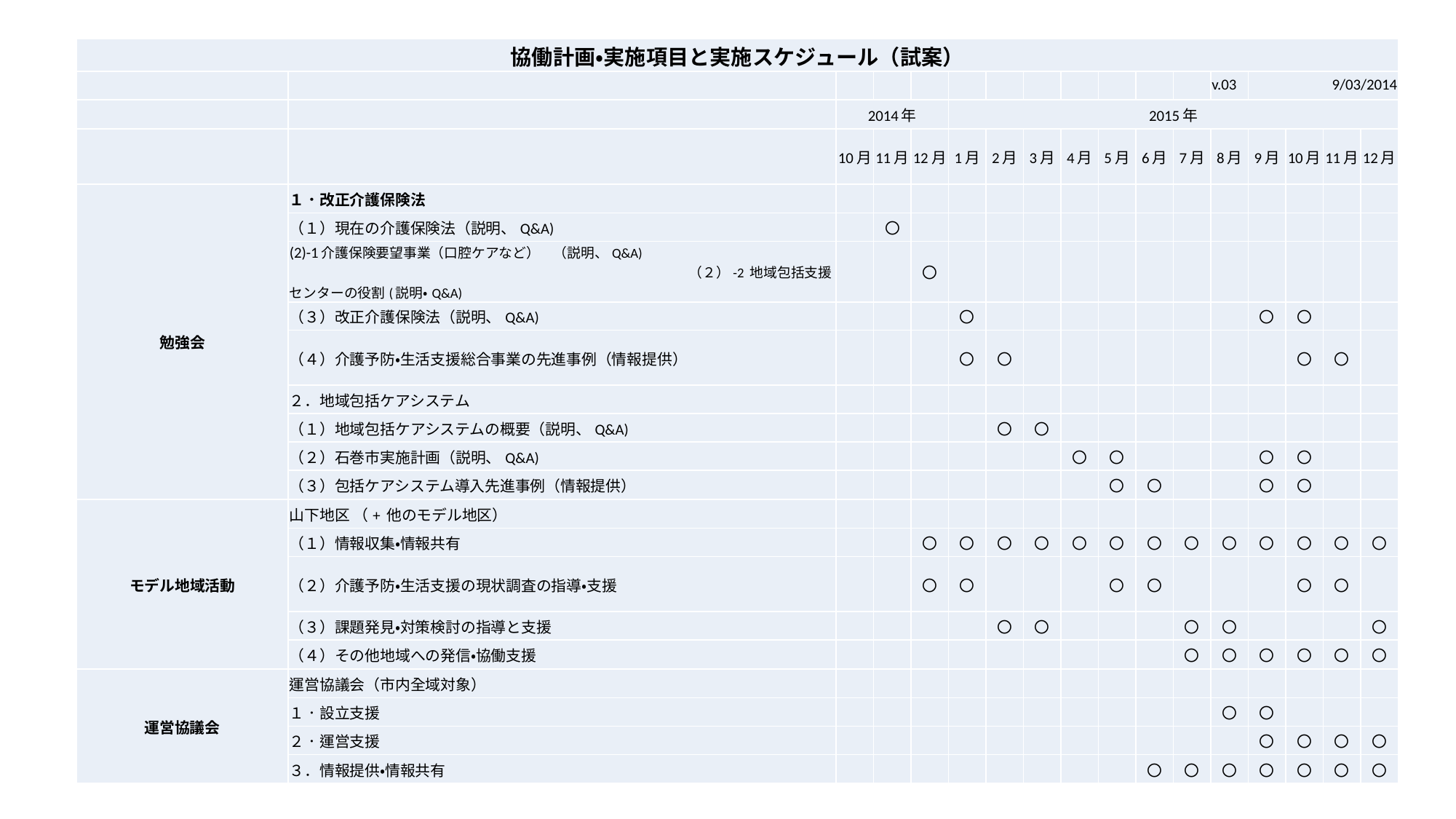

| 協働計画・実施項目と実施スケジュール（試案） |  |  |  |  |  |  |  |  |  |  |  |  |  |  |  |  |
| --- | --- | --- | --- | --- | --- | --- | --- | --- | --- | --- | --- | --- | --- | --- | --- | --- |
|  |  |  |  |  |  |  |  |  |  |  |  | v.03 | 9/03/2014 |  |  |  |
|  |  | 2014年 |  |  | 2015年 |  |  |  |  |  |  |  |  |  |  |  |
|  |  | 10月 | 11月 | 12月 | 1月 | 2月 | 3月 | 4月 | 5月 | 6月 | 7月 | 8月 | 9月 | 10月 | 11月 | 12月 |
| 勉強会 | １．改正介護保険法 |  |  |  |  |  |  |  |  |  |  |  |  |  |  |  |
|  | （１）現在の介護保険法（説明、Q&A) |  | 〇 |  |  |  |  |  |  |  |  |  |  |  |  |  |
|  | (2)-1介護保険要望事業（口腔ケアなど）　（説明、Q&A)　　　　　　　　　　　　　　　　　　　　　　　　　　　　　　　　　　　　　　 　　　　（２）-2 地域包括支援センターの役割(説明・Q&A) |  |  | 〇 |  |  |  |  |  |  |  |  |  |  |  |  |
|  | （３）改正介護保険法（説明、Q&A) |  |  |  | 〇 |  |  |  |  |  |  |  | 〇 | 〇 |  |  |
|  | （４）介護予防・生活支援総合事業の先進事例（情報提供） |  |  |  | 〇 | 〇 |  |  |  |  |  |  |  | 〇 | 〇 |  |
|  | ２．地域包括ケアシステム |  |  |  |  |  |  |  |  |  |  |  |  |  |  |  |
|  | （１）地域包括ケアシステムの概要（説明、Q&A) |  |  |  |  | 〇 | 〇 |  |  |  |  |  |  |  |  |  |
|  | （２）石巻市実施計画（説明、Q&A) |  |  |  |  |  |  | 〇 | 〇 |  |  |  | 〇 | 〇 |  |  |
|  | （３）包括ケアシステム導入先進事例（情報提供） |  |  |  |  |  |  |  | 〇 | 〇 |  |  | 〇 | 〇 |  |  |
| モデル地域活動 | 山下地区 （+ 他のモデル地区） |  |  |  |  |  |  |  |  |  |  |  |  |  |  |  |
|  | （１）情報収集・情報共有 |  |  | 〇 | 〇 | 〇 | 〇 | 〇 | 〇 | 〇 | 〇 | 〇 | 〇 | 〇 | 〇 | 〇 |
|  | （２）介護予防・生活支援の現状調査の指導・支援 |  |  | 〇 | 〇 |  |  |  | 〇 | 〇 |  |  |  | 〇 | 〇 |  |
|  | （３）課題発見・対策検討の指導と支援 |  |  |  |  | 〇 | 〇 |  |  |  | 〇 | 〇 |  |  |  | 〇 |
|  | （４）その他地域への発信・協働支援 |  |  |  |  |  |  |  |  |  | 〇 | 〇 | 〇 | 〇 | 〇 | 〇 |
| 運営協議会 | 運営協議会（市内全域対象） |  |  |  |  |  |  |  |  |  |  |  |  |  |  |  |
|  | １．設立支援 |  |  |  |  |  |  |  |  |  |  | 〇 | 〇 |  |  |  |
|  | ２．運営支援 |  |  |  |  |  |  |  |  |  |  |  | 〇 | 〇 | 〇 | 〇 |
|  | ３．情報提供・情報共有 |  |  |  |  |  |  |  |  | 〇 | 〇 | 〇 | 〇 | 〇 | 〇 | 〇 |